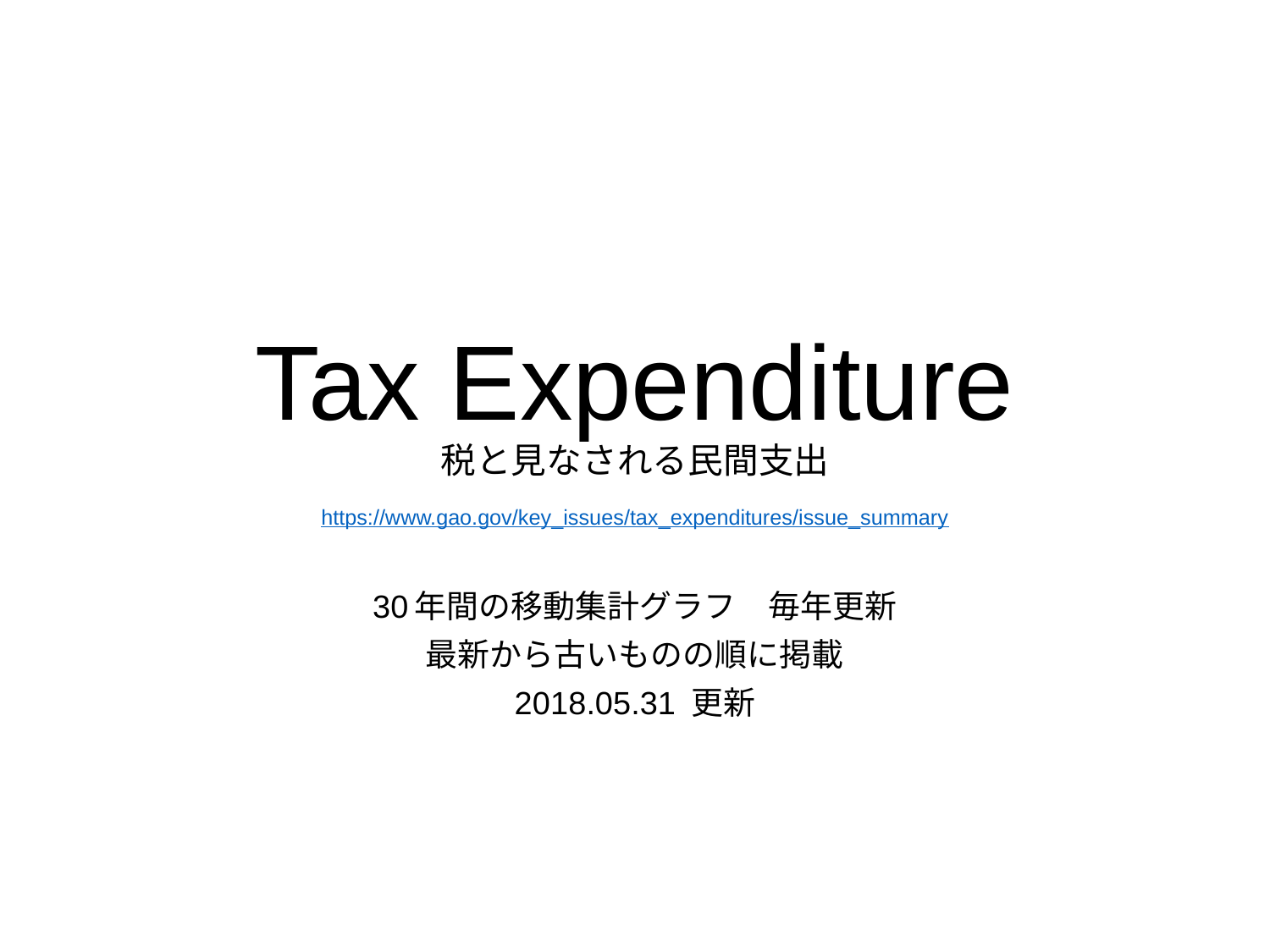

# Tax Expenditure 税と見なされる民間支出
https://www.gao.gov/key_issues/tax_expenditures/issue_summary

30年間の移動集計グラフ　毎年更新
最新から古いものの順に掲載
2018.05.31 更新